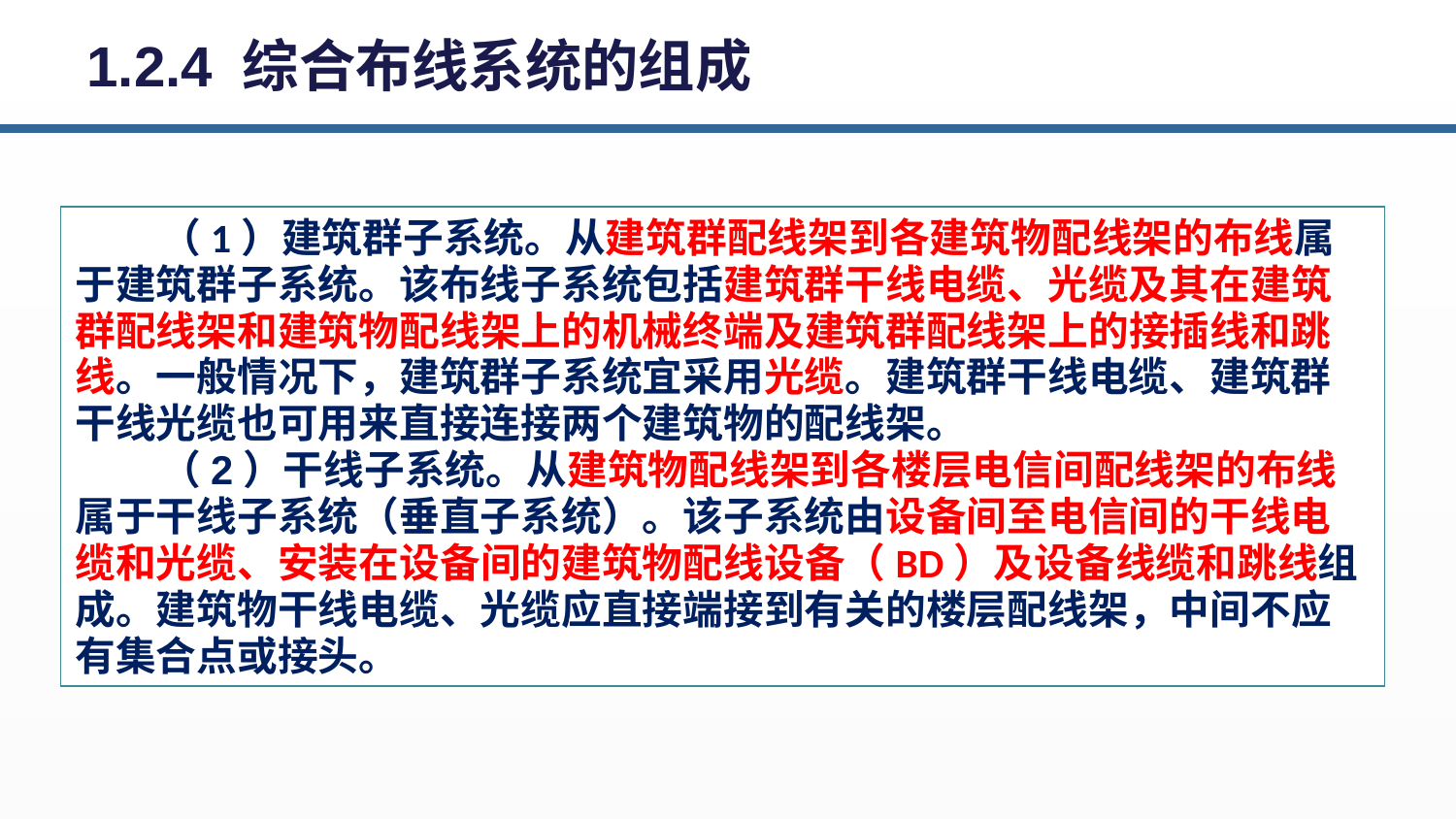

# 1.2.4 综合布线系统的组成
（1）建筑群子系统。从建筑群配线架到各建筑物配线架的布线属于建筑群子系统。该布线子系统包括建筑群干线电缆、光缆及其在建筑群配线架和建筑物配线架上的机械终端及建筑群配线架上的接插线和跳线。一般情况下，建筑群子系统宜采用光缆。建筑群干线电缆、建筑群干线光缆也可用来直接连接两个建筑物的配线架。
（2）干线子系统。从建筑物配线架到各楼层电信间配线架的布线属于干线子系统（垂直子系统）。该子系统由设备间至电信间的干线电缆和光缆、安装在设备间的建筑物配线设备（BD）及设备线缆和跳线组成。建筑物干线电缆、光缆应直接端接到有关的楼层配线架，中间不应有集合点或接头。